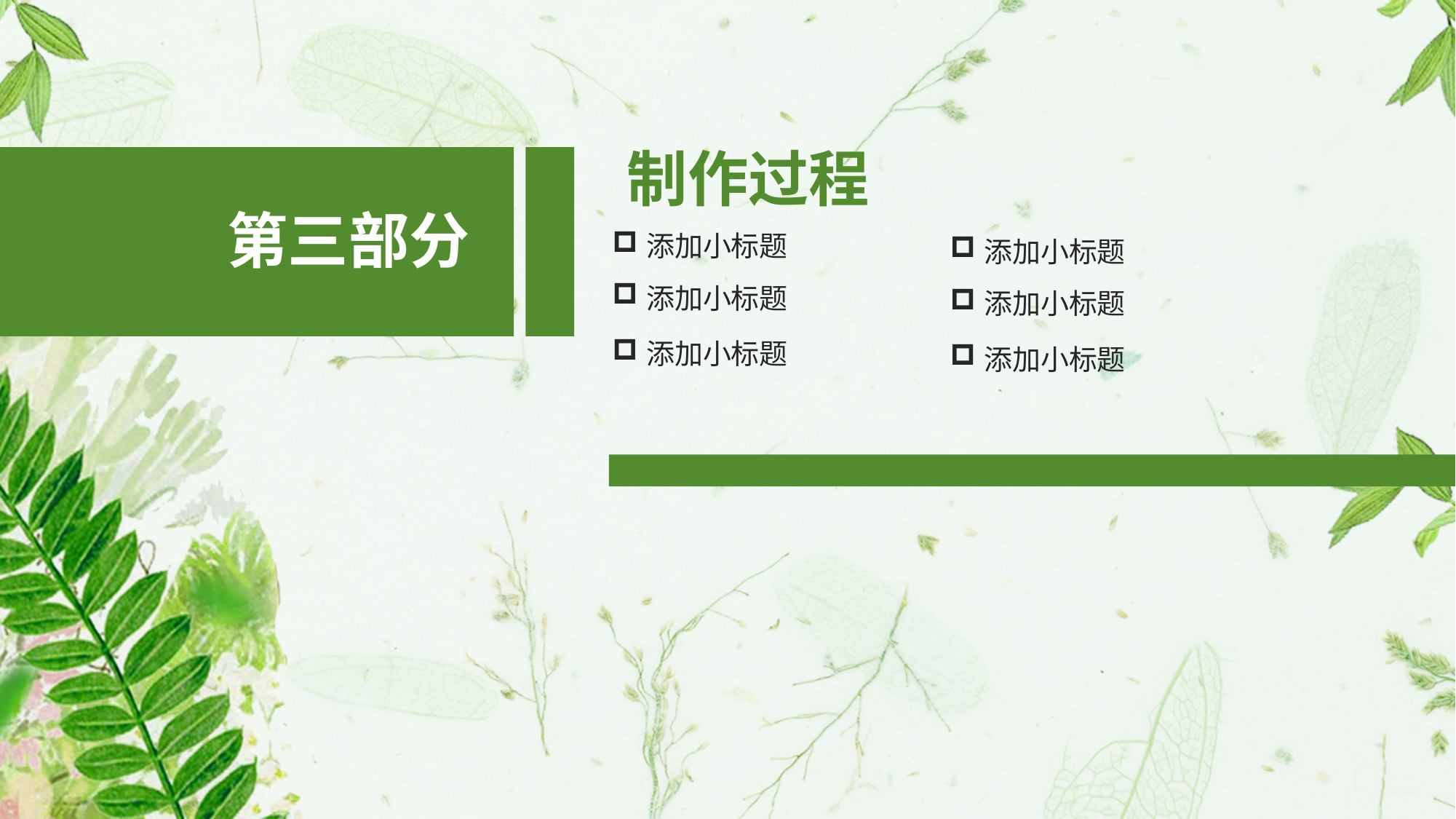

制作过程

第三部分
添加小标题
添加小标题
添加小标题
添加小标题
添加小标题
添加小标题